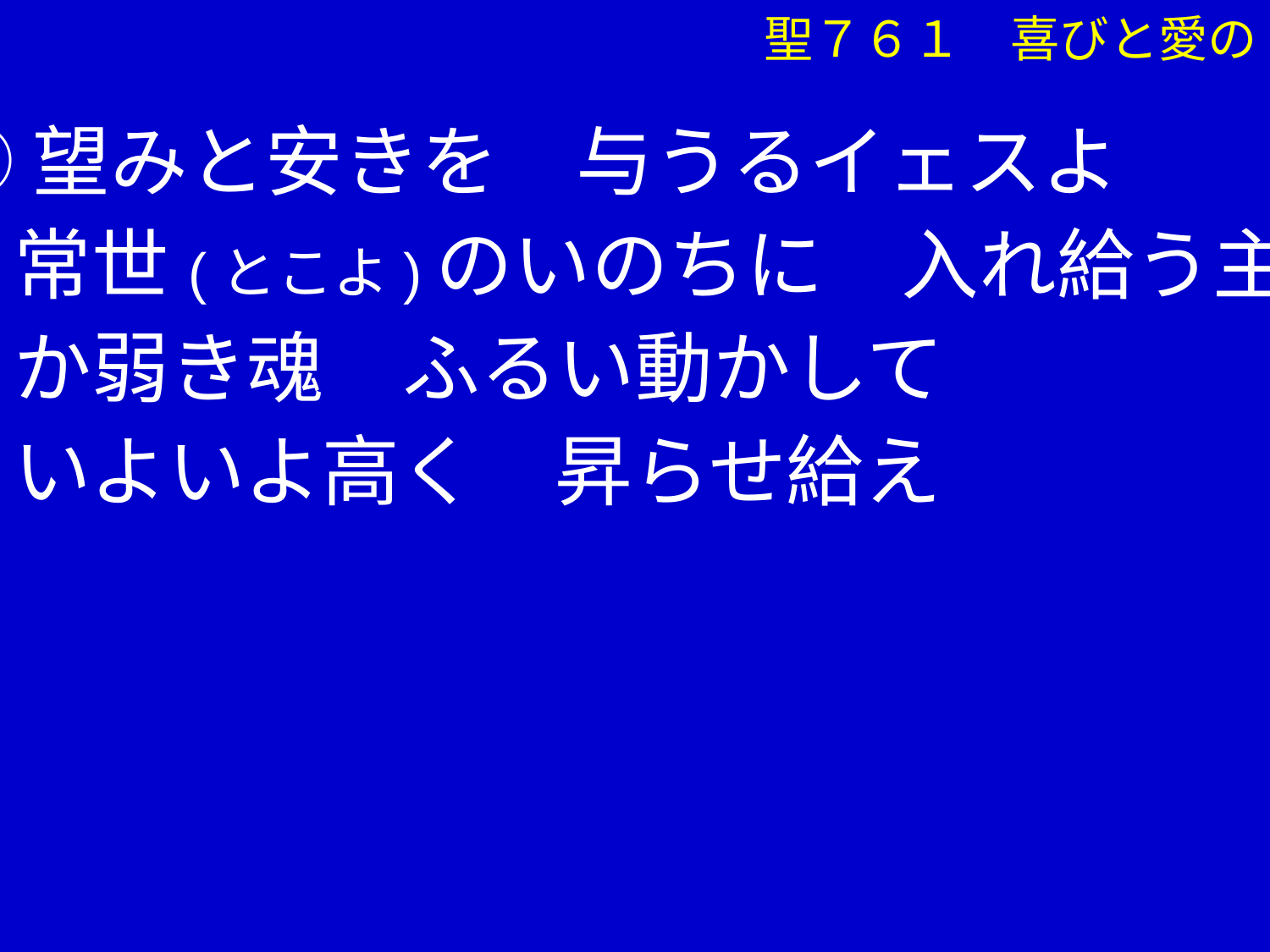

聖７６１　喜びと愛の
②望みと安きを　与うるイェスよ
　常世(とこよ)のいのちに　入れ給う主よ
　か弱き魂　ふるい動かして
　いよいよ高く　昇らせ給え